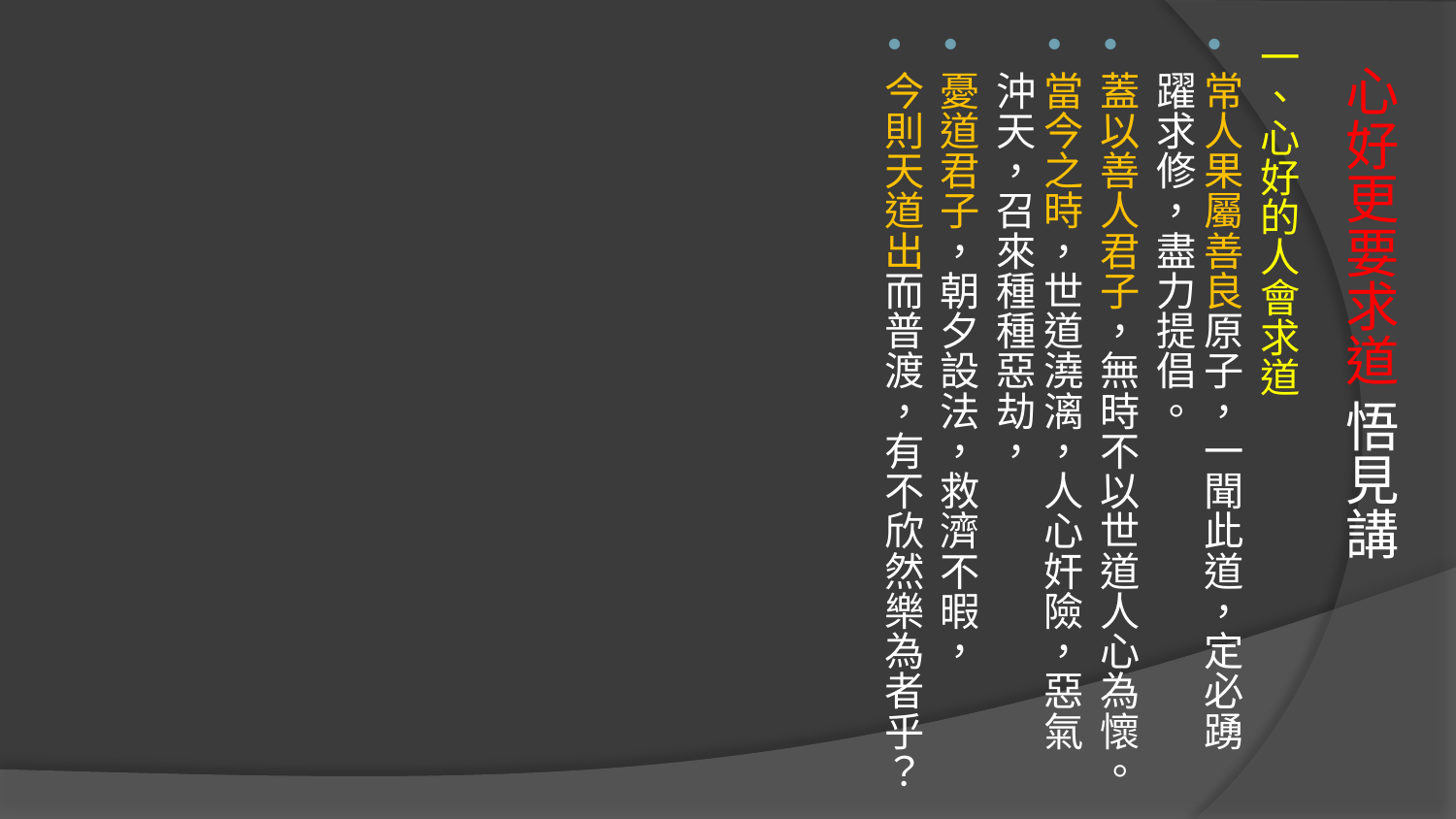

一、心好的人會求道
常人果屬善良原子，一聞此道，定必踴躍求修，盡力提倡。
蓋以善人君子，無時不以世道人心為懷。
當今之時，世道澆漓，人心奸險，惡氣沖天，召來種種惡劫，
憂道君子，朝夕設法，救濟不暇，
今則天道出而普渡，有不欣然樂為者乎？

# 心好更要求道 悟見講